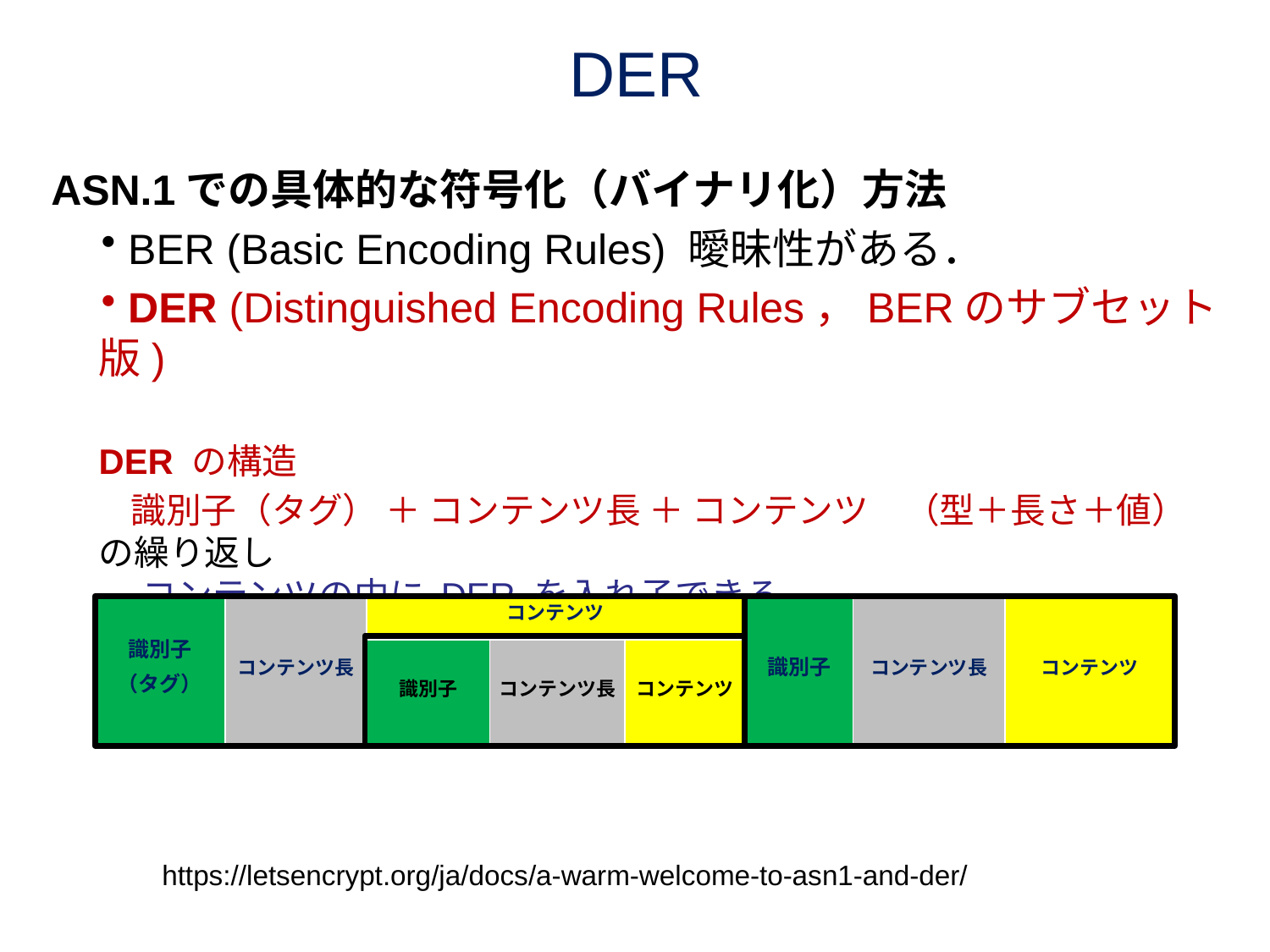

# DER
ASN.1での具体的な符号化（バイナリ化）方法
 BER (Basic Encoding Rules) 曖昧性がある．
 DER (Distinguished Encoding Rules，BERのサブセット版)

DER の構造
   識別子（タグ） ＋ コンテンツ長 ＋ コンテンツ　（型＋長さ＋値）　の繰り返し
 　コンテンツの中に DER を入れ子できる．

　　https://letsencrypt.org/ja/docs/a-warm-welcome-to-asn1-and-der/

| 識別子 （タグ） | コンテンツ長 | コンテンツ |  |  | 識別子 | コンテンツ長 | コンテンツ |
| --- | --- | --- | --- | --- | --- | --- | --- |
|  |  | 識別子 | コンテンツ長 | コンテンツ |  |  |  |